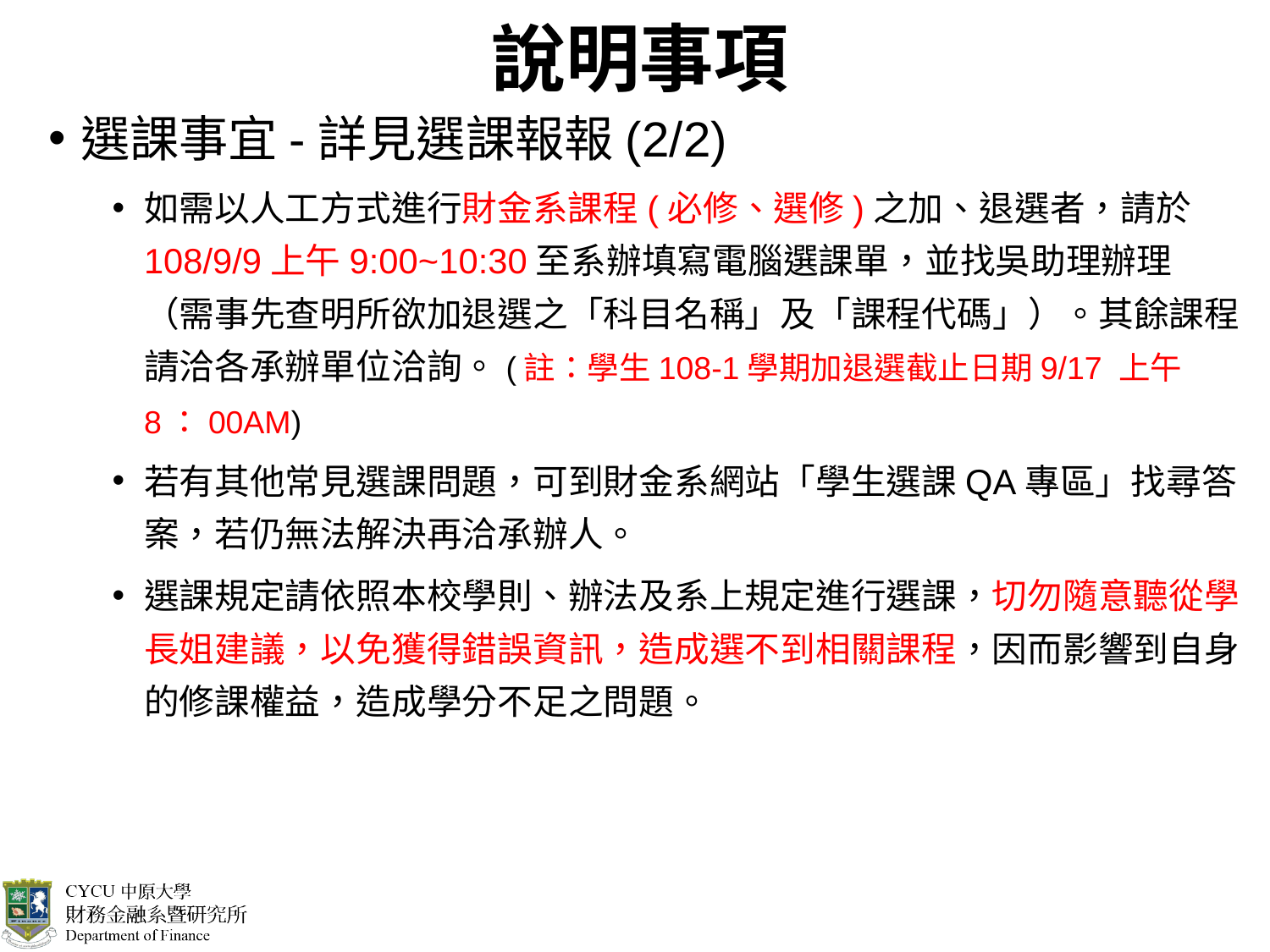

# 說明事項
選課事宜-詳見選課報報(2/2)
如需以人工方式進行財金系課程(必修、選修)之加、退選者，請於108/9/9上午9:00~10:30至系辦填寫電腦選課單，並找吳助理辦理（需事先查明所欲加退選之「科目名稱」及「課程代碼」）。其餘課程請洽各承辦單位洽詢。(註：學生108-1學期加退選截止日期9/17 上午8：00AM)
若有其他常見選課問題，可到財金系網站「學生選課QA專區」找尋答案，若仍無法解決再洽承辦人。
選課規定請依照本校學則、辦法及系上規定進行選課，切勿隨意聽從學長姐建議，以免獲得錯誤資訊，造成選不到相關課程，因而影響到自身的修課權益，造成學分不足之問題。